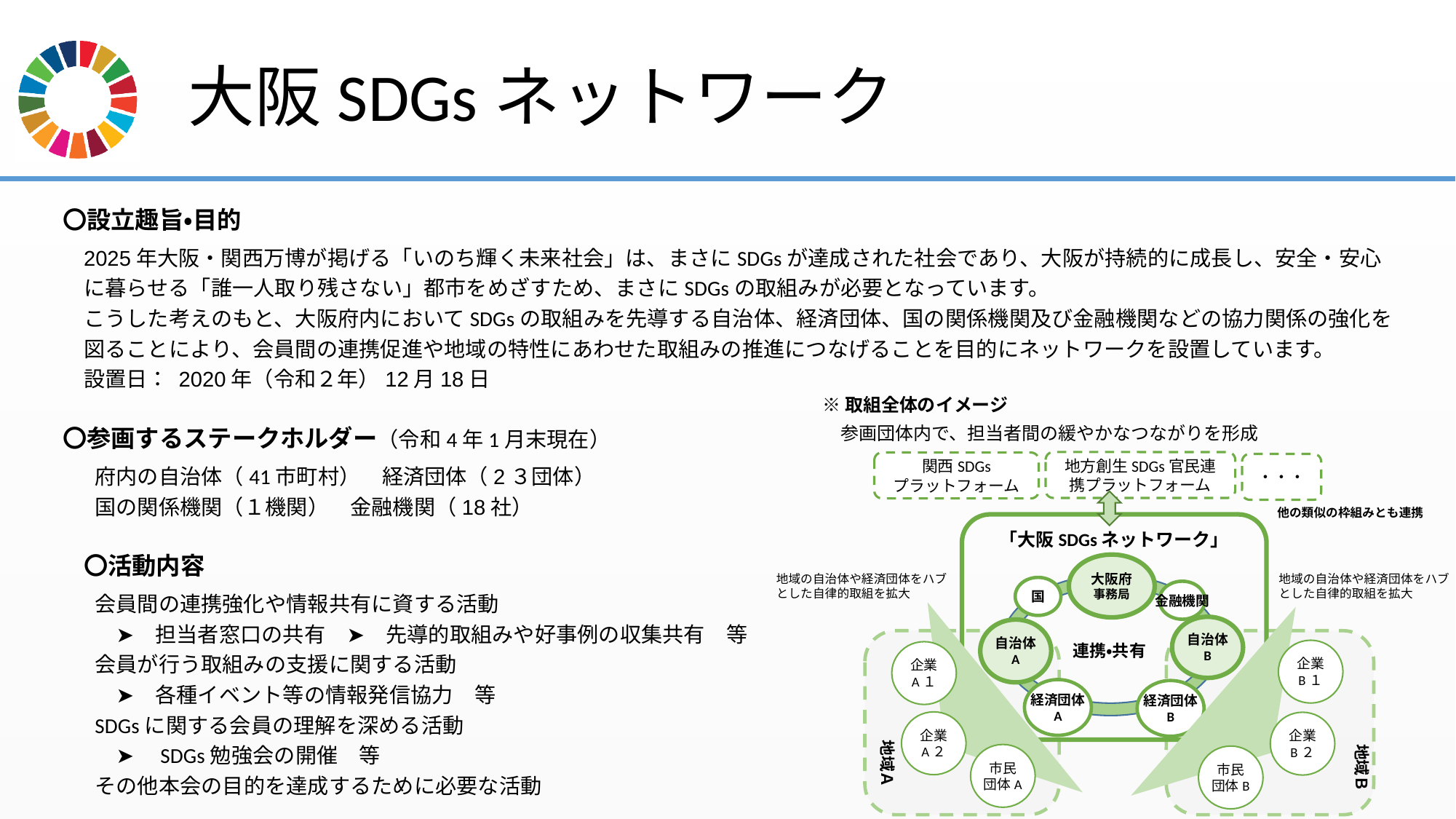

# 大阪SDGsネットワーク
〇設立趣旨・目的
2025年大阪・関西万博が掲げる「いのち輝く未来社会」は、まさにSDGsが達成された社会であり、大阪が持続的に成長し、安全・安心に暮らせる「誰一人取り残さない」都市をめざすため、まさにSDGsの取組みが必要となっています。
こうした考えのもと、大阪府内においてSDGsの取組みを先導する自治体、経済団体、国の関係機関及び金融機関などの協力関係の強化を図ることにより、会員間の連携促進や地域の特性にあわせた取組みの推進につなげることを目的にネットワークを設置しています。
設置日： 2020年（令和２年）12月18日

〇参画するステークホルダー（令和4年1月末現在）
府内の自治体（41市町村）　経済団体（2３団体）
国の関係機関（１機関）　金融機関（18社）

〇活動内容
会員間の連携強化や情報共有に資する活動
　➤　担当者窓口の共有　➤　先導的取組みや好事例の収集共有　等
会員が行う取組みの支援に関する活動
　➤　各種イベント等の情報発信協力　等
SDGsに関する会員の理解を深める活動
　➤　SDGs勉強会の開催　等
その他本会の目的を達成するために必要な活動
※取組全体のイメージ
　参画団体内で、担当者間の緩やかなつながりを形成
地方創生SDGs官民連携プラットフォーム
関西SDGs
プラットフォーム
・・・

他の類似の枠組みとも連携
「大阪SDGsネットワーク」
大阪府
事務局
地域の自治体や経済団体をハブとした自律的取組を拡大
地域の自治体や経済団体をハブとした自律的取組を拡大

国
金融機関

自治体
B
自治体
A

連携・共有
企業
B１
企業
A１
経済団体
A
経済団体
B
企業
A２
企業
B２
地域Ａ
地域Ｂ
市民
団体A
市民
団体B